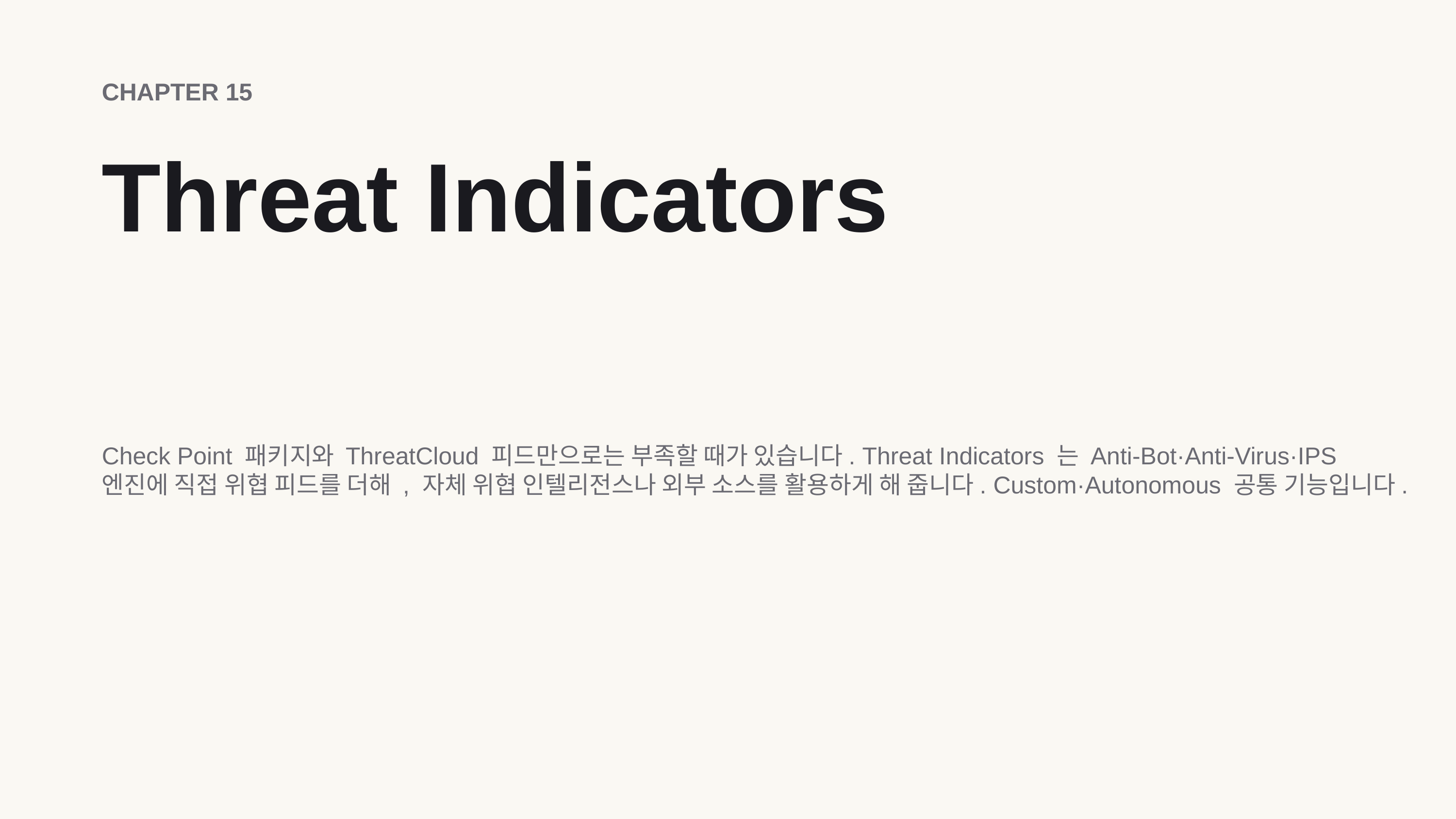

CHAPTER 15
Threat Indicators
Check Point 패키지와 ThreatCloud 피드만으로는 부족할 때가 있습니다. Threat Indicators 는 Anti-Bot·Anti-Virus·IPS 엔진에 직접 위협 피드를 더해 , 자체 위협 인텔리전스나 외부 소스를 활용하게 해 줍니다. Custom·Autonomous 공통 기능입니다.